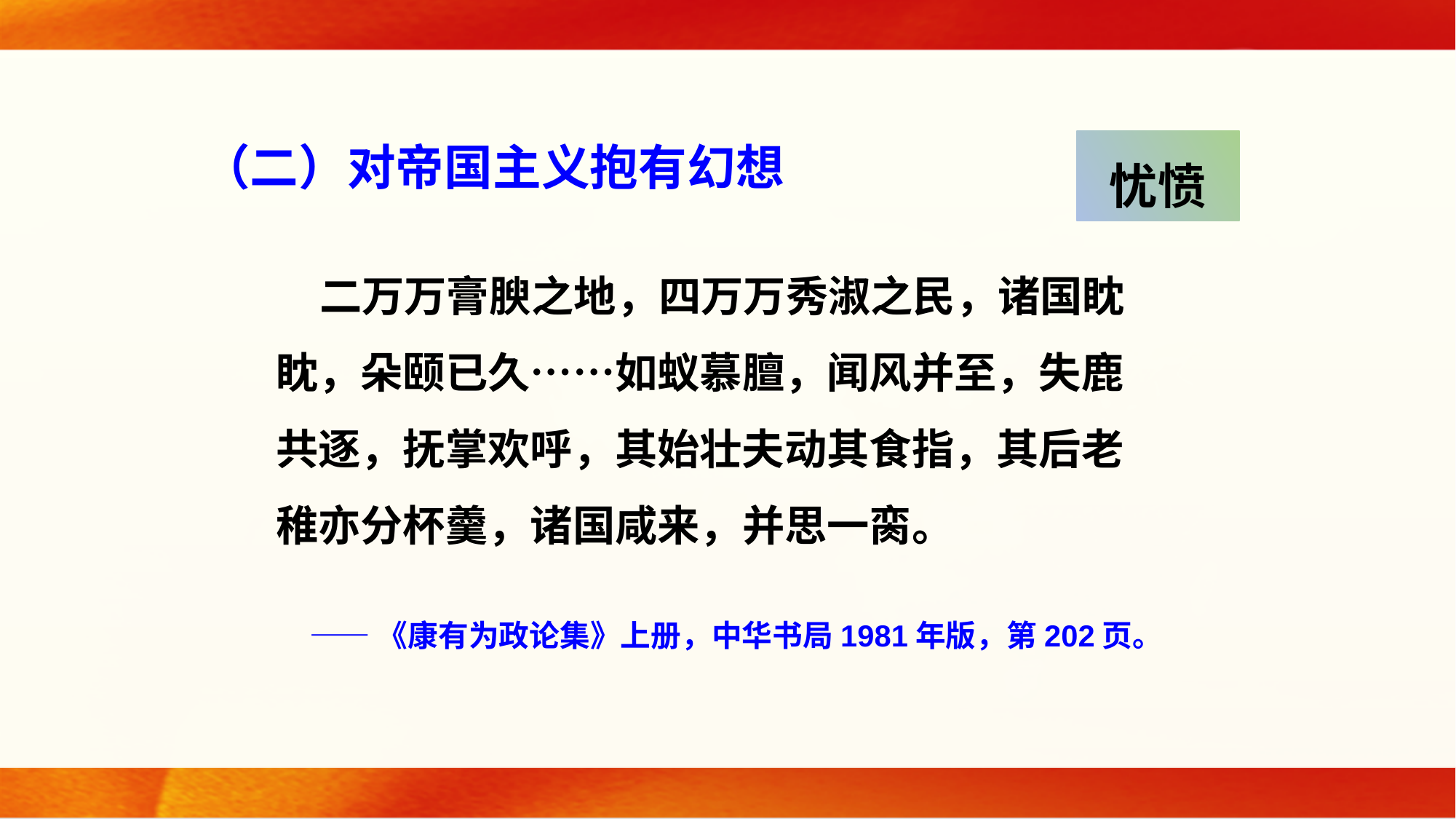

（二）对帝国主义抱有幻想
忧愤
      二万万膏腴之地，四万万秀淑之民，诸国眈眈，朵颐已久……如蚁慕膻，闻风并至，失鹿共逐，抚掌欢呼，其始壮夫动其食指，其后老稚亦分杯羹，诸国咸来，并思一脔。

——《康有为政论集》上册，中华书局1981年版，第202页。